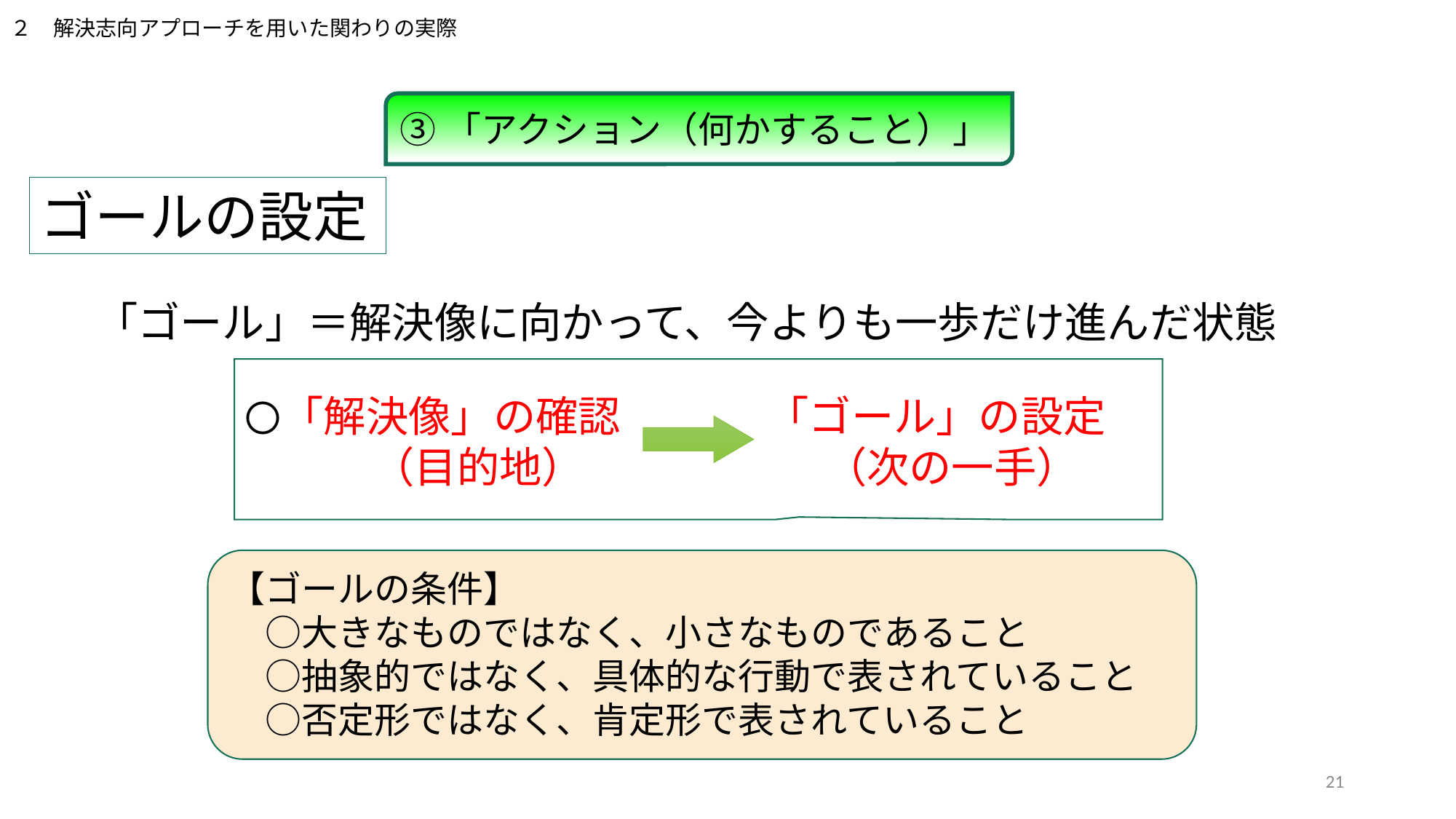

２　解決志向アプローチを用いた関わりの実際
③「アクション（何かすること）」
ゴールの設定
「ゴール」＝解決像に向かって、今よりも一歩だけ進んだ状態
〇「解決像」の確認  　　　「ゴール」の設定
　　　（目的地）　　　　　   （次の一手）

【ゴールの条件】
　○大きなものではなく、小さなものであること
　○抽象的ではなく、具体的な行動で表されていること
　○否定形ではなく、肯定形で表されていること
21